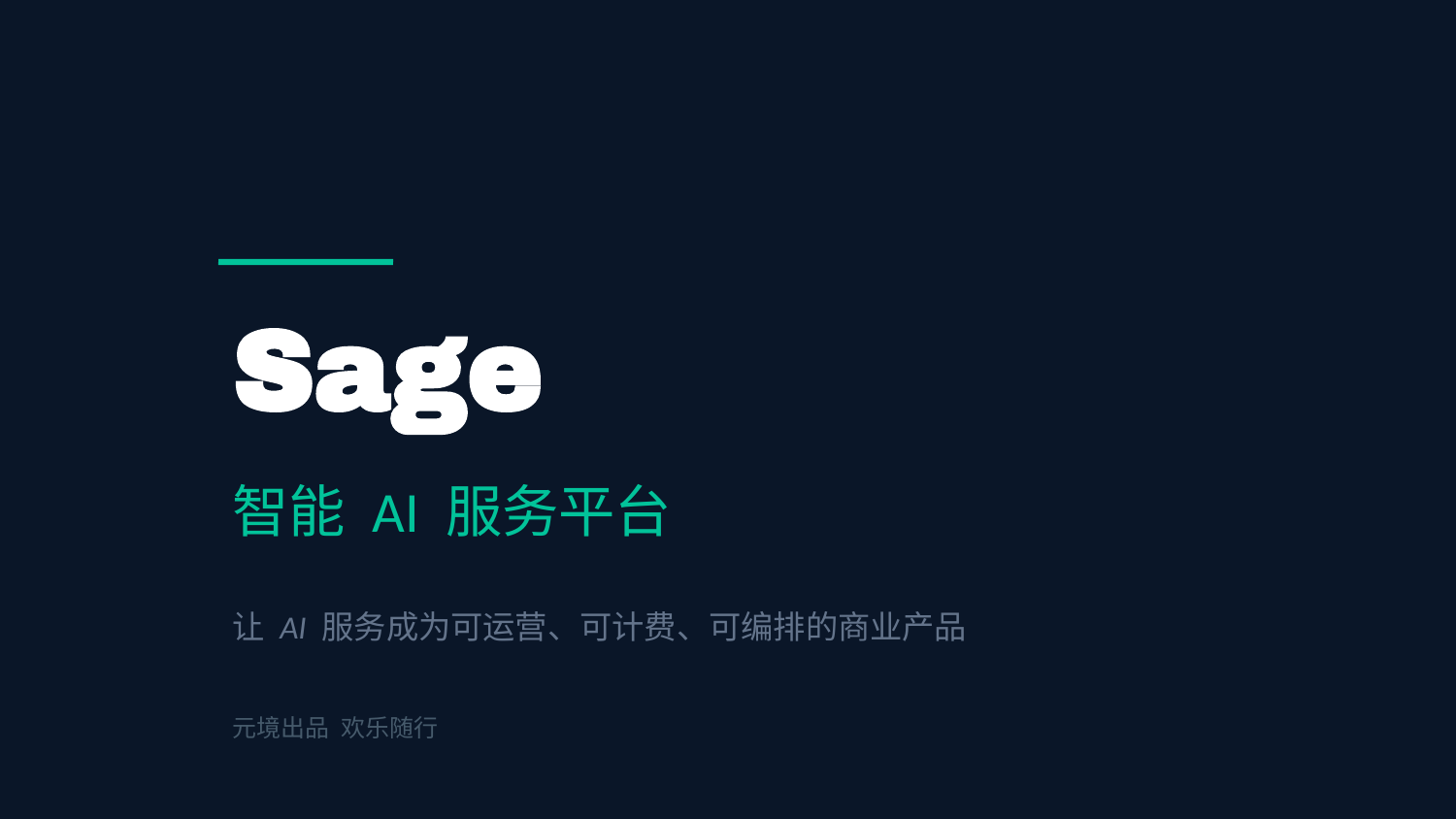

Sage
智能 AI 服务平台
让 AI 服务成为可运营、可计费、可编排的商业产品
元境出品  欢乐随行